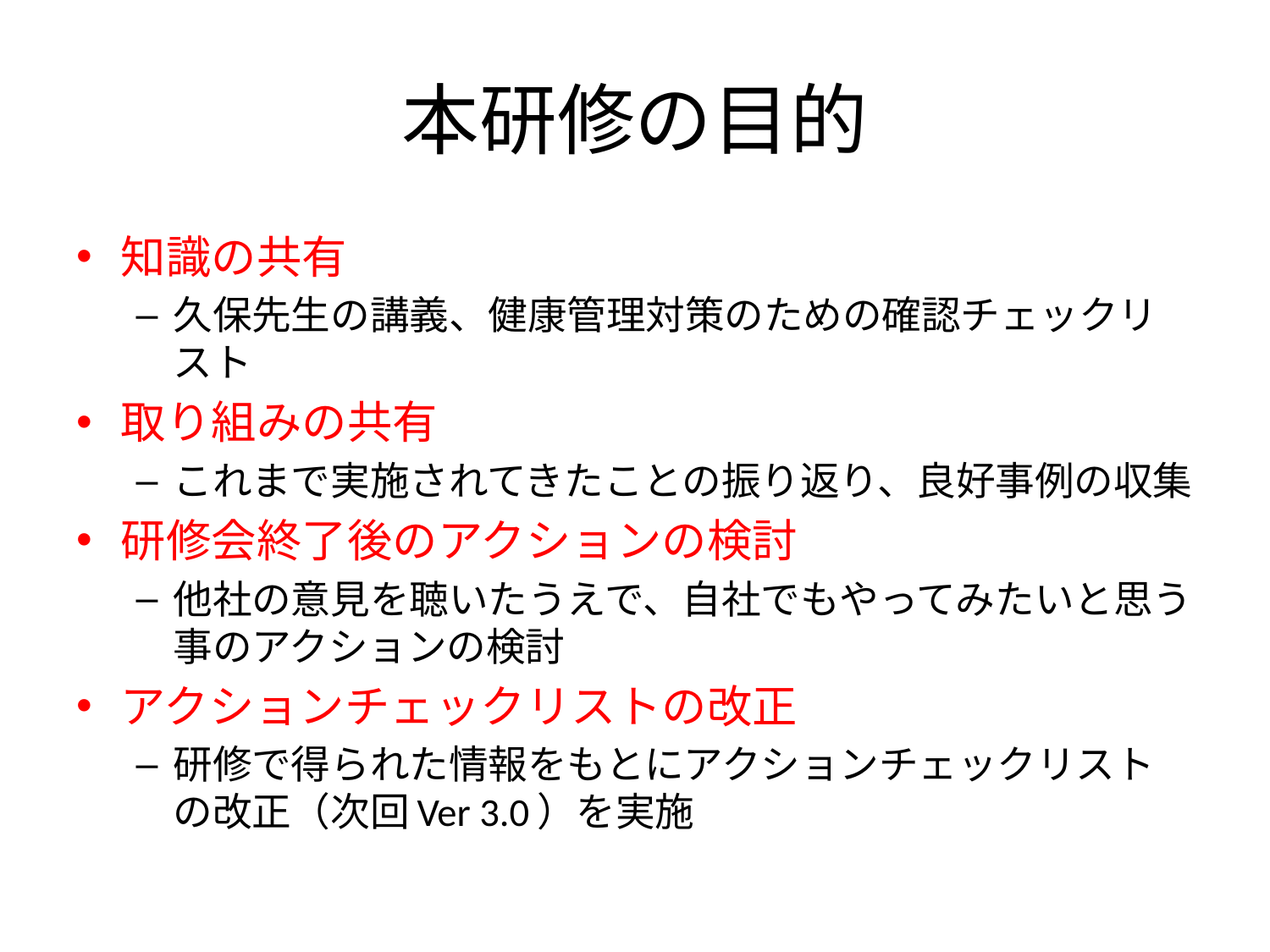

# 本研修の目的
知識の共有
久保先生の講義、健康管理対策のための確認チェックリスト
取り組みの共有
これまで実施されてきたことの振り返り、良好事例の収集
研修会終了後のアクションの検討
他社の意見を聴いたうえで、自社でもやってみたいと思う事のアクションの検討
アクションチェックリストの改正
研修で得られた情報をもとにアクションチェックリストの改正（次回Ver 3.0）を実施